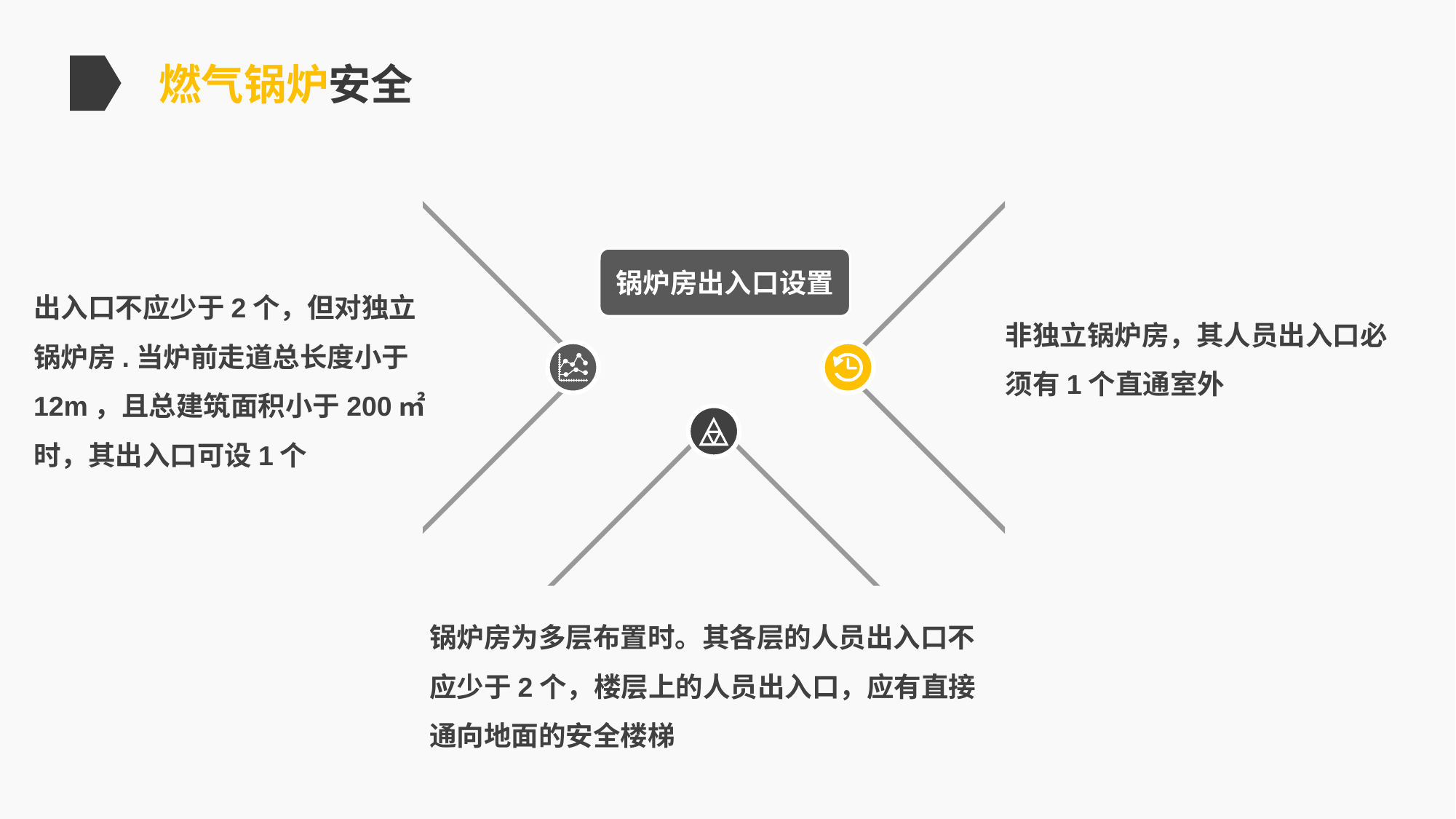

燃气锅炉安全

锅炉房出入口设置

出入口不应少于2个，但对独立锅炉房.当炉前走道总长度小于12m，且总建筑面积小于200㎡时，其出入口可设1个
非独立锅炉房，其人员出入口必须有1个直通室外

锅炉房为多层布置时。其各层的人员出入口不应少于2个，楼层上的人员出入口，应有直接通向地面的安全楼梯